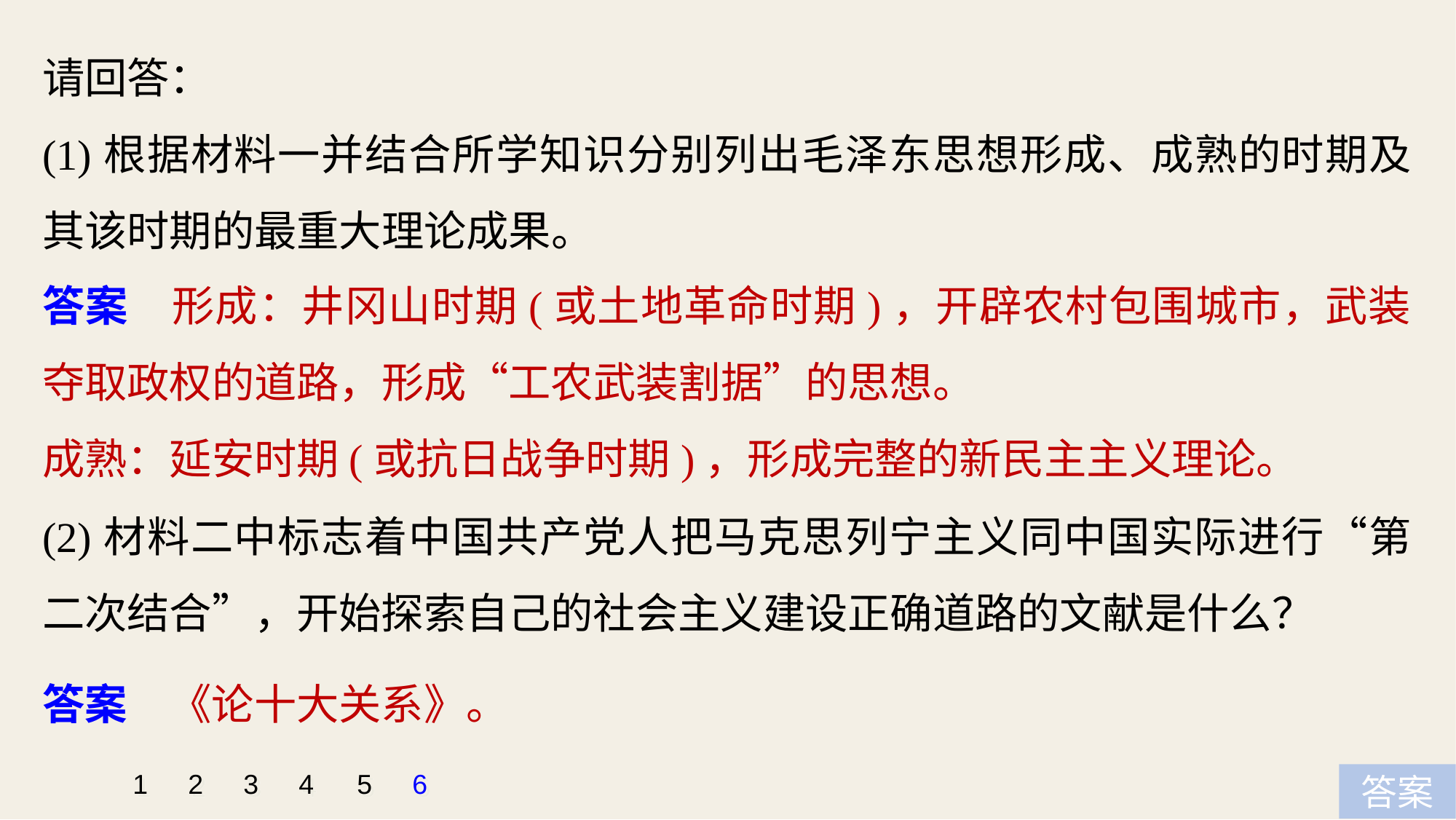

请回答：
(1)根据材料一并结合所学知识分别列出毛泽东思想形成、成熟的时期及其该时期的最重大理论成果。
答案　形成：井冈山时期(或土地革命时期)，开辟农村包围城市，武装夺取政权的道路，形成“工农武装割据”的思想。
成熟：延安时期(或抗日战争时期)，形成完整的新民主主义理论。
(2)材料二中标志着中国共产党人把马克思列宁主义同中国实际进行“第二次结合”，开始探索自己的社会主义建设正确道路的文献是什么？
答案　《论十大关系》。
1
2
3
4
5
6
答案